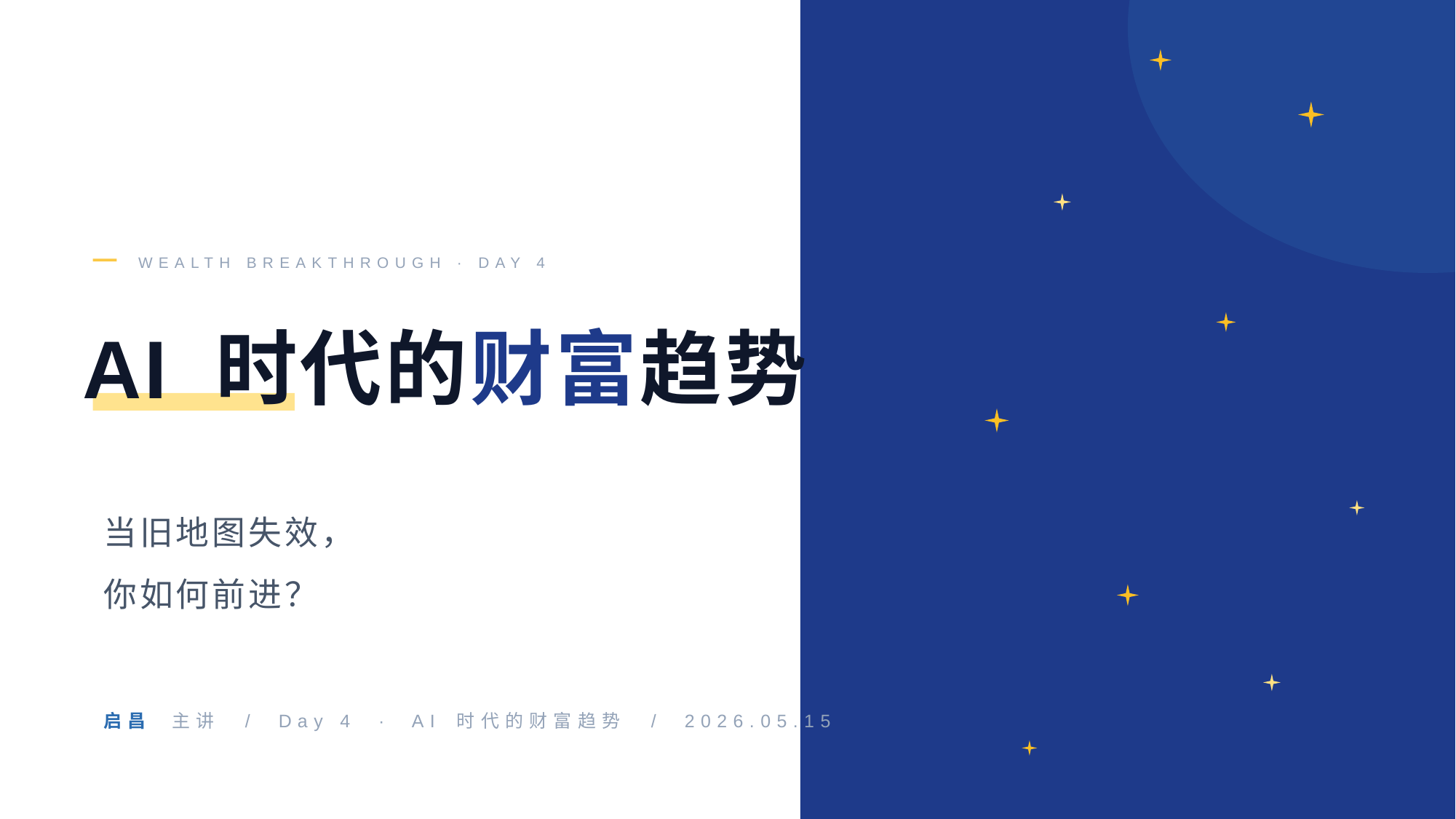

WEALTH BREAKTHROUGH · DAY 4

AI 时代的财富趋势

当旧地图失效，
你如何前进？

启昌  主讲  /  Day 4  ·  AI 时代的财富趋势  /  2026.05.15